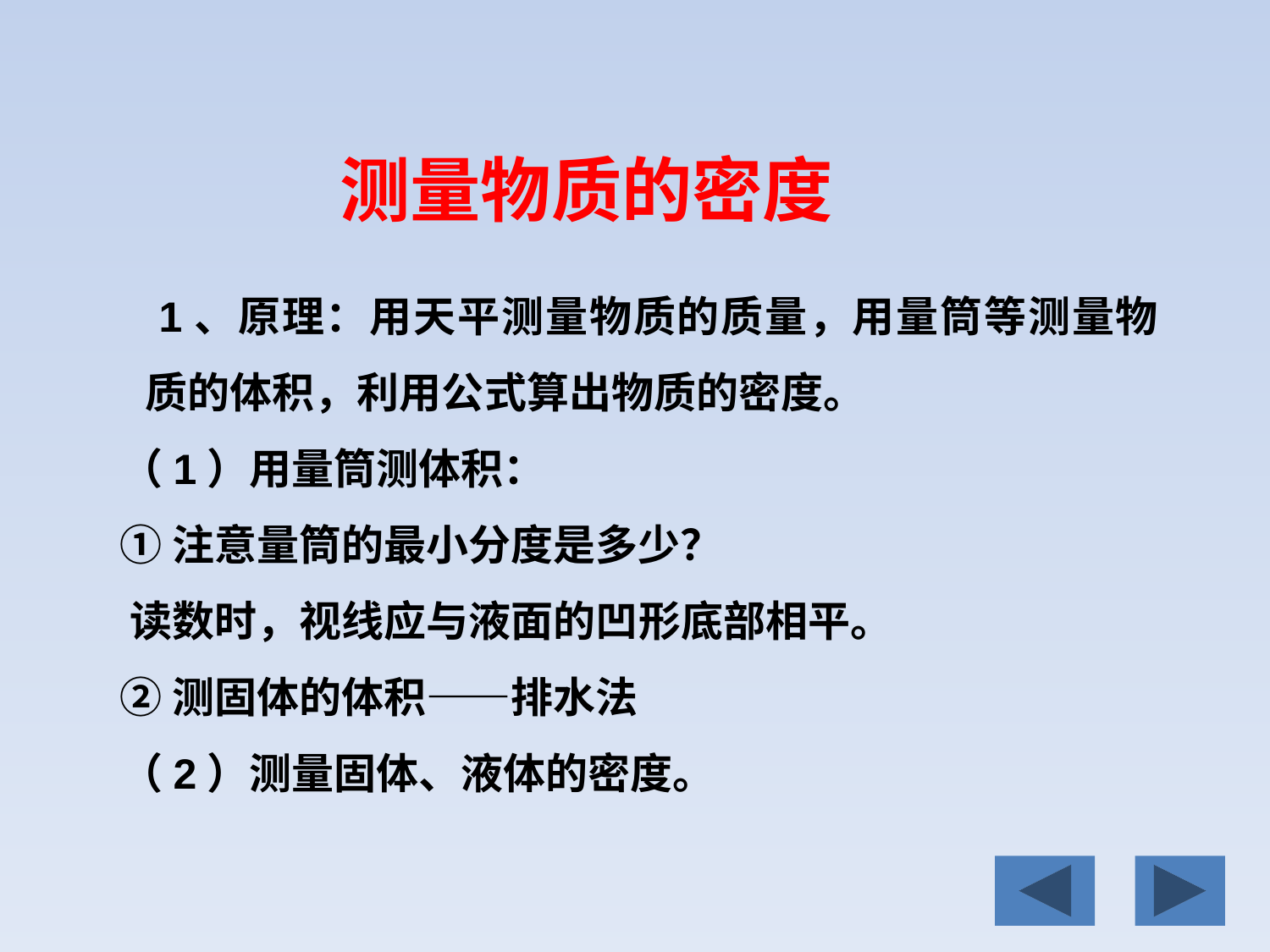

测量物质的密度
 1、原理：用天平测量物质的质量，用量筒等测量物质的体积，利用公式算出物质的密度。
   （1）用量筒测体积：
    ①注意量筒的最小分度是多少？
    读数时，视线应与液面的凹形底部相平。
    ②测固体的体积——排水法
   （2）测量固体、液体的密度。